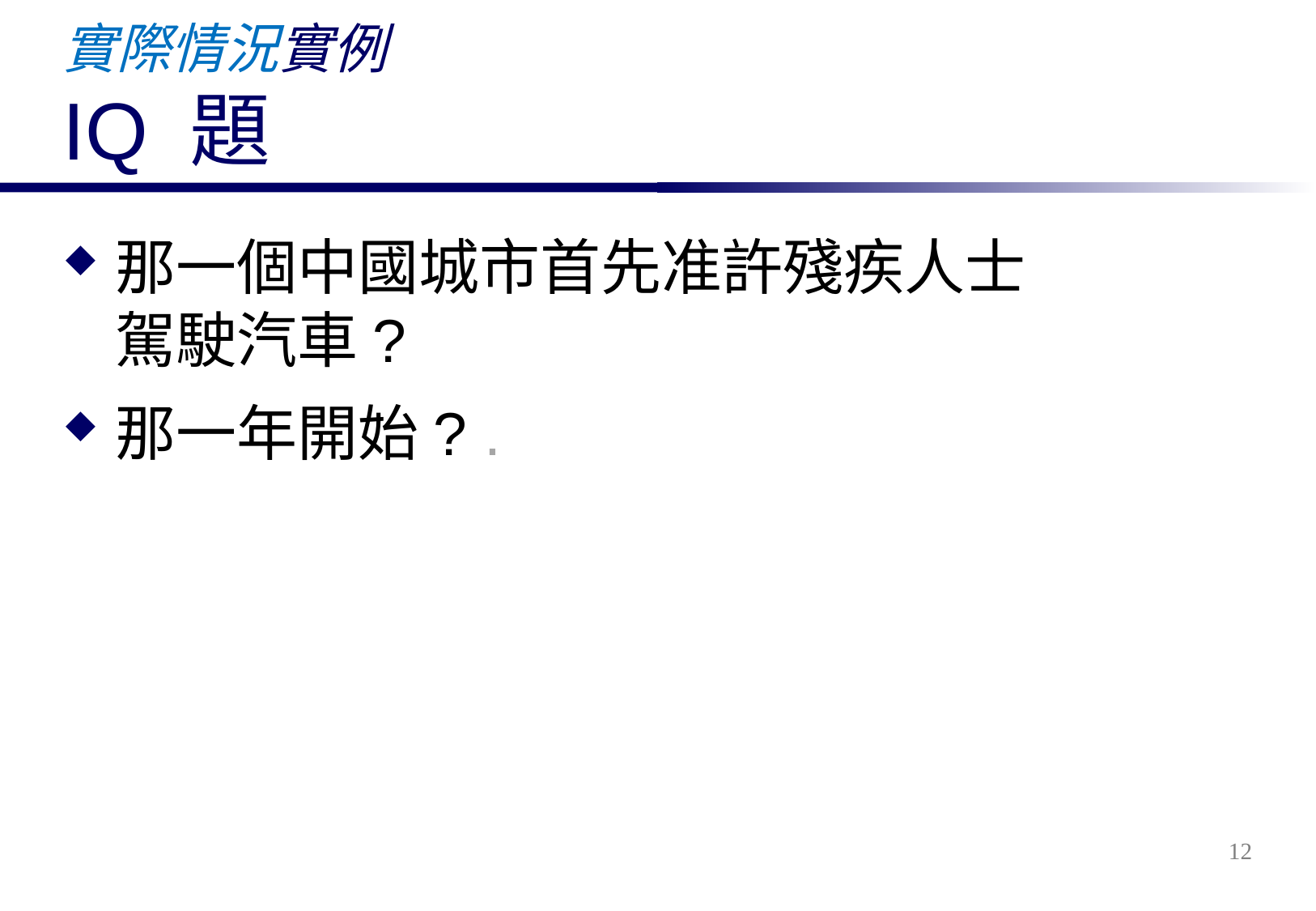

# 實際情況實例 IQ 題
那一個中國城市首先准許殘疾人士駕駛汽車?
那一年開始? .
12